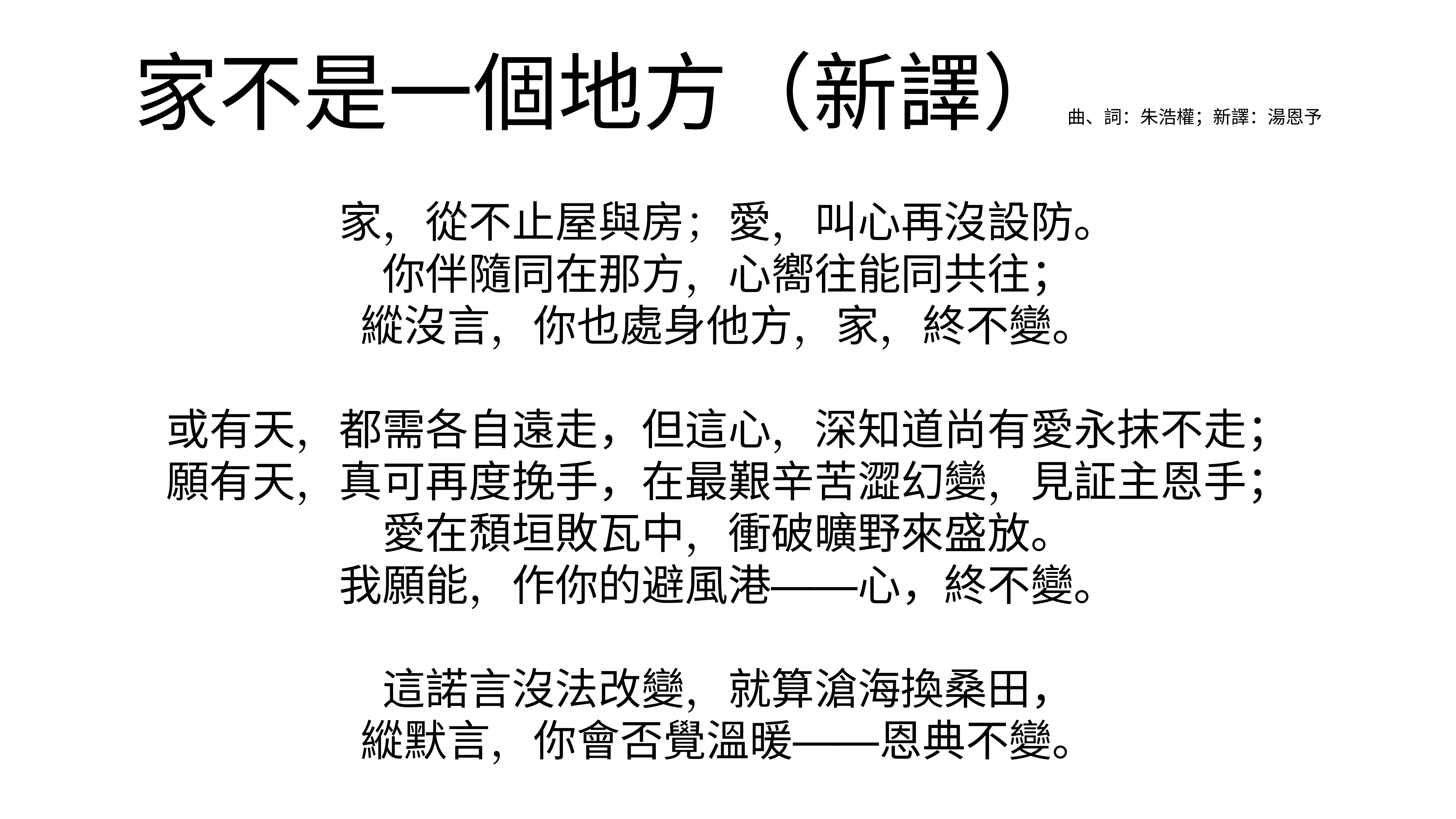

# 家不是一個地方（新譯）曲、詞：朱浩權；新譯：湯恩予
家，從不止屋與房；愛，叫心再沒設防。
你伴隨同在那方，心嚮往能同共往；
縱沒言，你也處身他方，家，終不變。

或有天，都需各自遠走，但這心，深知道尚有愛永抹不走；
願有天，真可再度挽手，在最艱辛苦澀幻變，見証主恩手；
愛在頹垣敗瓦中，衝破曠野來盛放。
我願能，作你的避風港——心，終不變。

這諾言沒法改變，就算滄海換桑田，
縱默言，你會否覺溫暖——恩典不變。